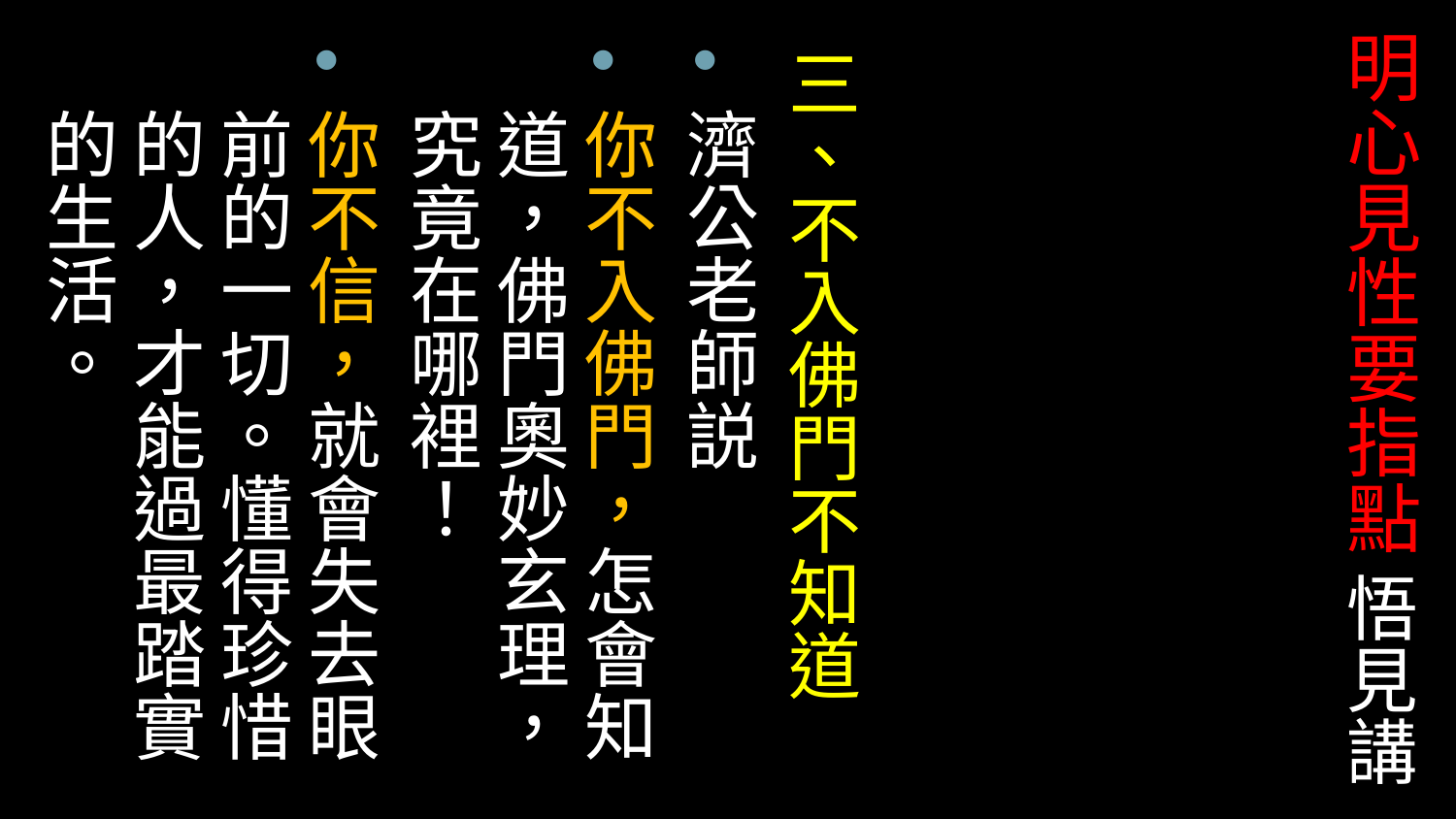

# 明心見性要指點 悟見講
三、不入佛門不知道
濟公老師説
你不入佛門，怎會知道，佛門奧妙玄理，究竟在哪裡！
你不信，就會失去眼前的一切。懂得珍惜的人，才能過最踏實的生活。